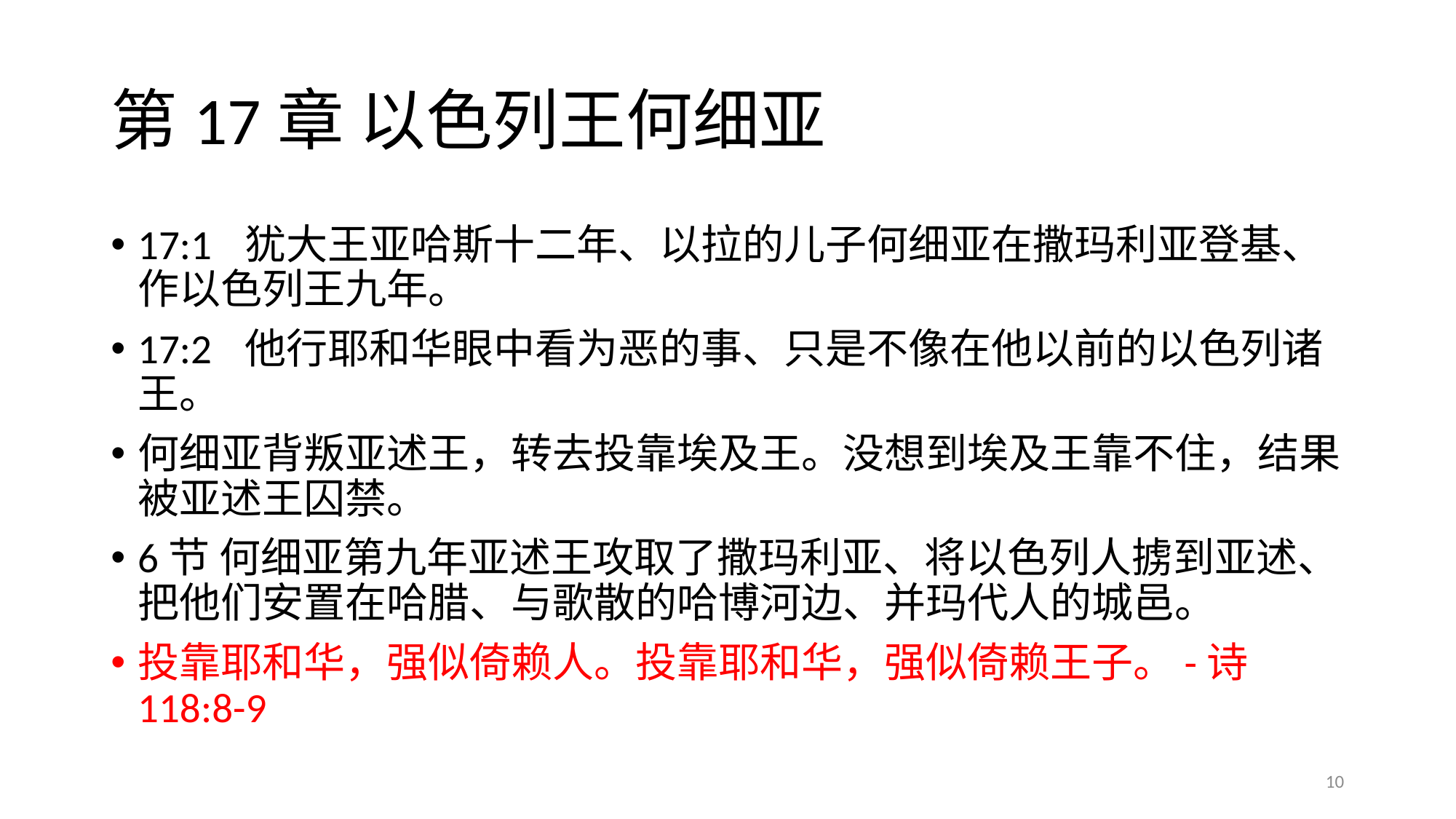

# 第17章 以色列王何细亚
17:1	犹大王亚哈斯十二年、以拉的儿子何细亚在撒玛利亚登基、作以色列王九年。
17:2	他行耶和华眼中看为恶的事、只是不像在他以前的以色列诸王。
何细亚背叛亚述王，转去投靠埃及王。没想到埃及王靠不住，结果被亚述王囚禁。
6节 何细亚第九年亚述王攻取了撒玛利亚、将以色列人掳到亚述、把他们安置在哈腊、与歌散的哈博河边、并玛代人的城邑。
投靠耶和华，强似倚赖人。投靠耶和华，强似倚赖王子。-诗118:8-9
10